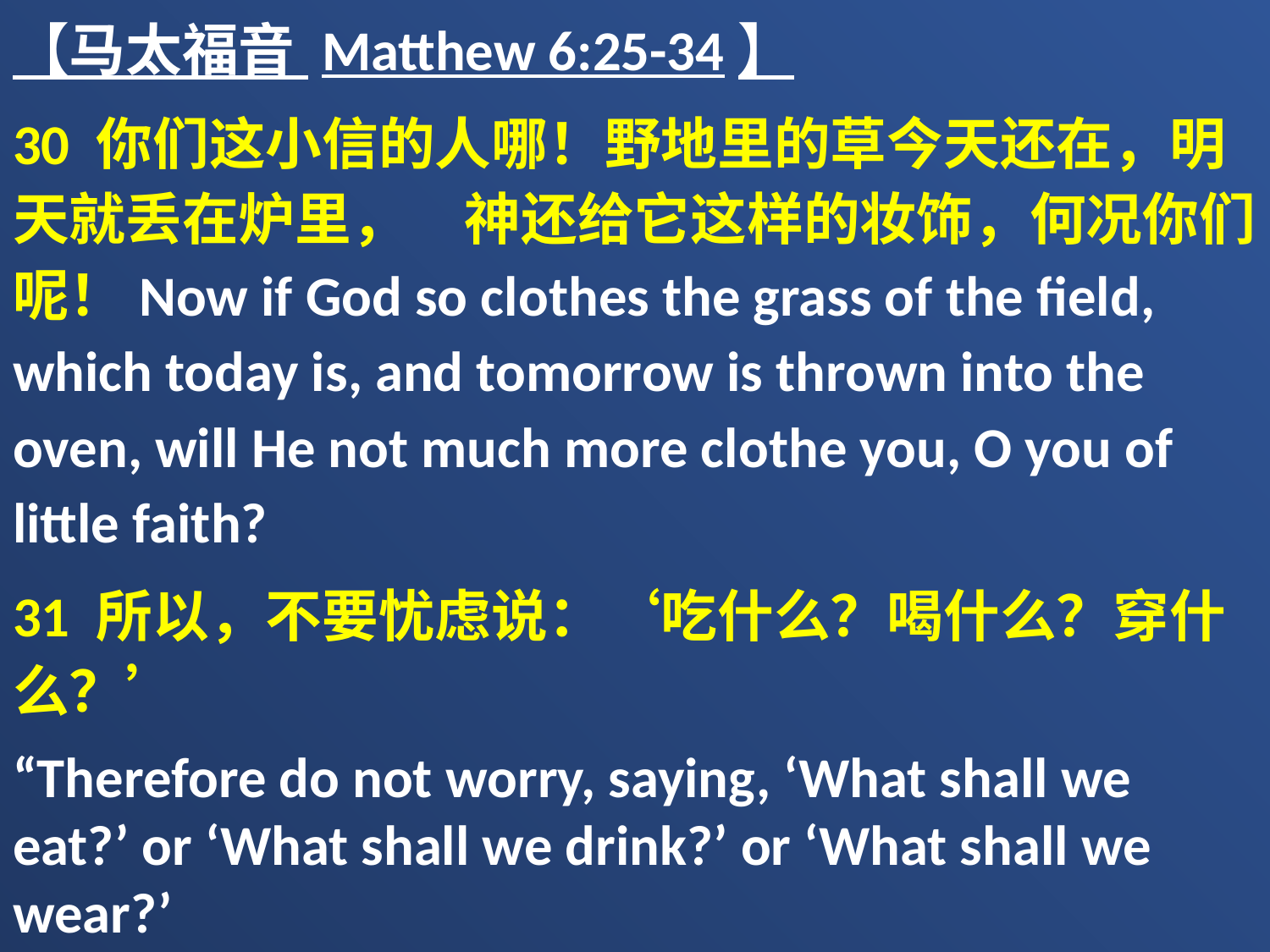

【马太福音 Matthew 6:25-34】
30 你们这小信的人哪！野地里的草今天还在，明天就丢在炉里，　神还给它这样的妆饰，何况你们呢！Now if God so clothes the grass of the field, which today is, and tomorrow is thrown into the oven, will He not much more clothe you, O you of little faith?
31 所以，不要忧虑说：‘吃什么？喝什么？穿什么？’
“Therefore do not worry, saying, ‘What shall we eat?’ or ‘What shall we drink?’ or ‘What shall we wear?’